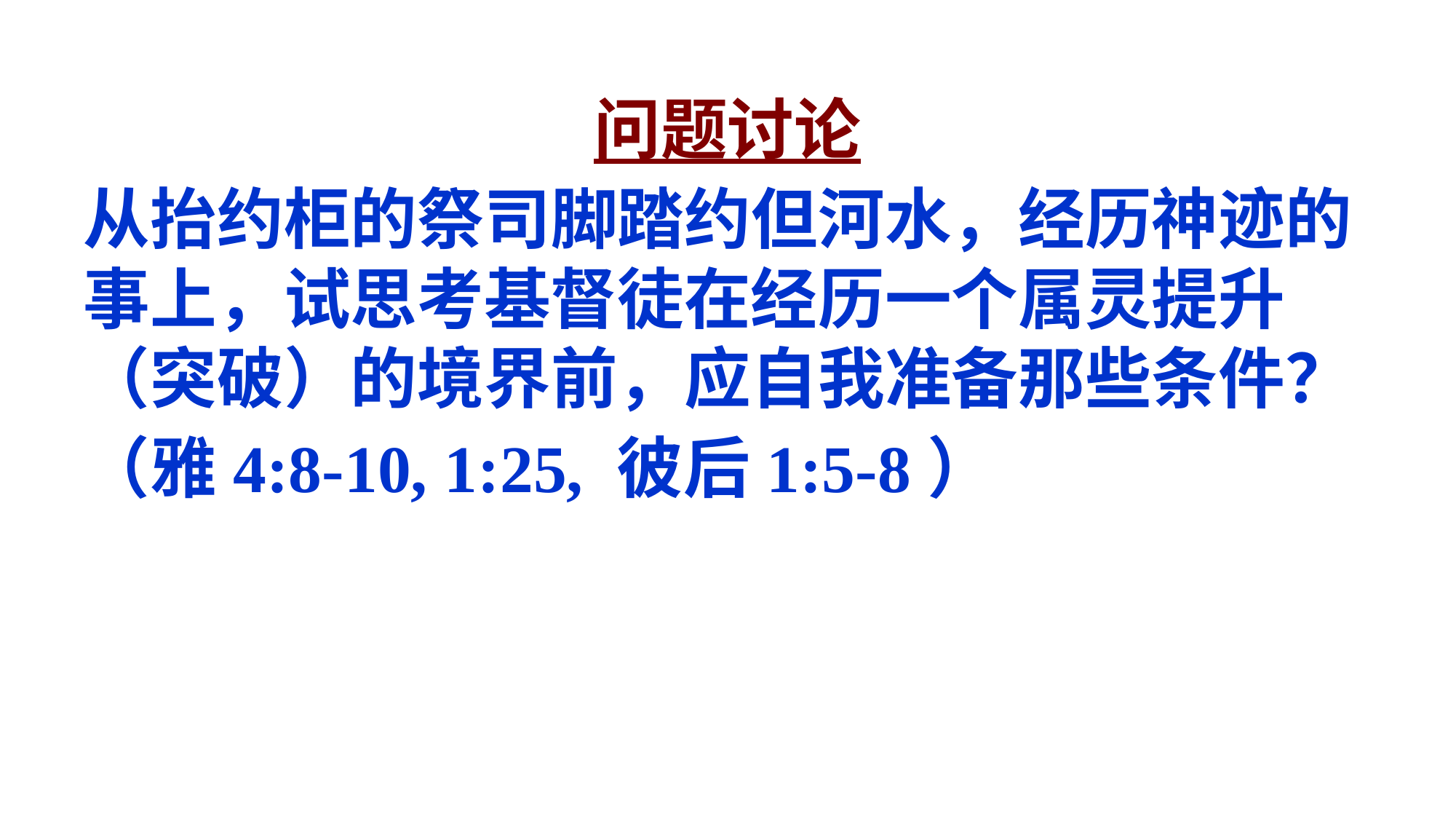

问题讨论
从抬约柜的祭司脚踏约但河水，经历神迹的事上，试思考基督徒在经历一个属灵提升（突破）的境界前，应自我准备那些条件？
（雅4:8-10, 1:25, 彼后1:5-8）